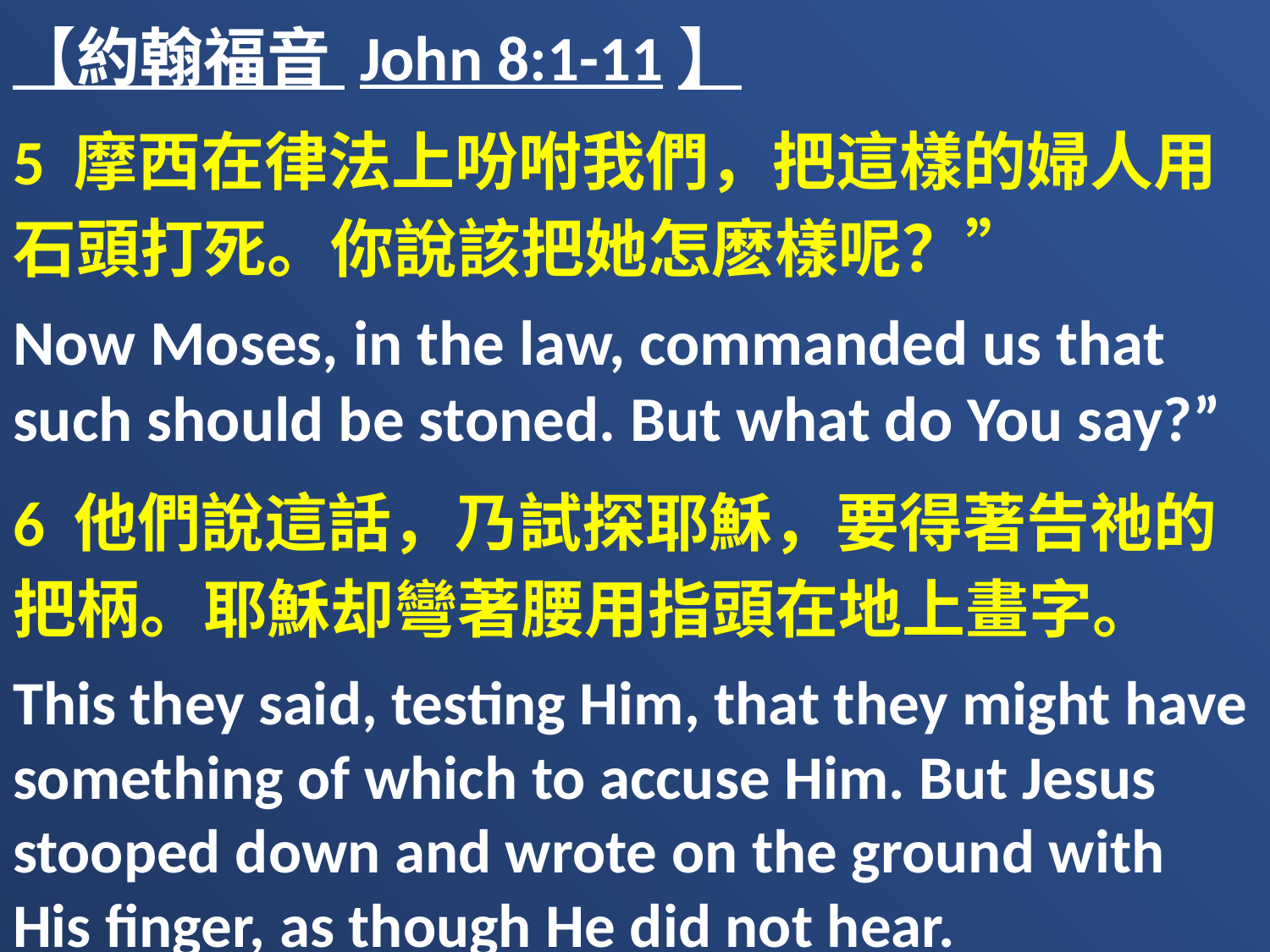

【約翰福音 John 8:1-11】
5 摩西在律法上吩咐我們，把這樣的婦人用石頭打死。你說該把她怎麽樣呢？”
Now Moses, in the law, commanded us that such should be stoned. But what do You say?”
6 他們說這話，乃試探耶穌，要得著告祂的把柄。耶穌却彎著腰用指頭在地上畫字。
This they said, testing Him, that they might have something of which to accuse Him. But Jesus stooped down and wrote on the ground with His finger, as though He did not hear.